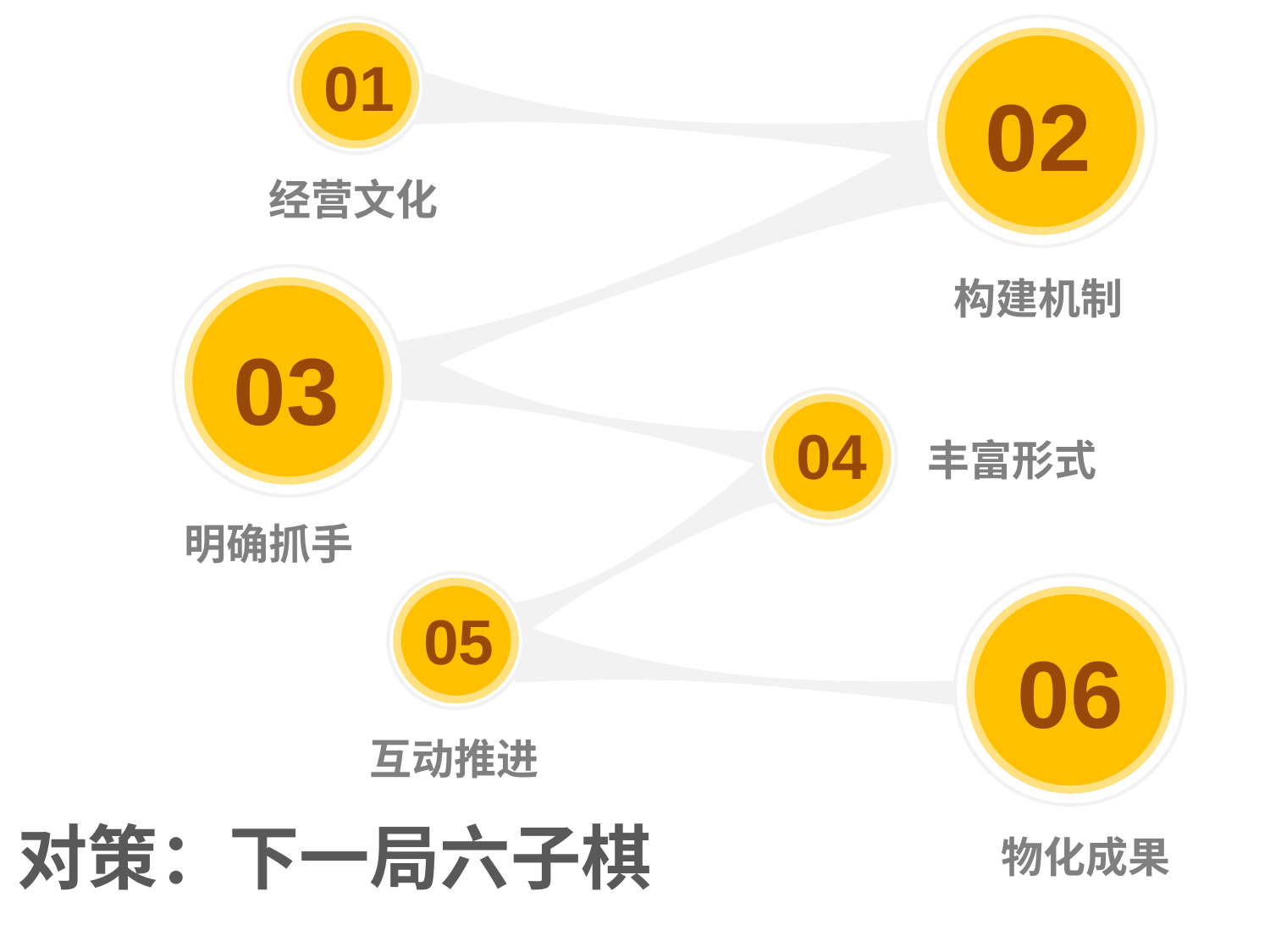

01
02
经营文化
构建机制
03
04
丰富形式
明确抓手
05
06
互动推进
对策：下一局六子棋
物化成果